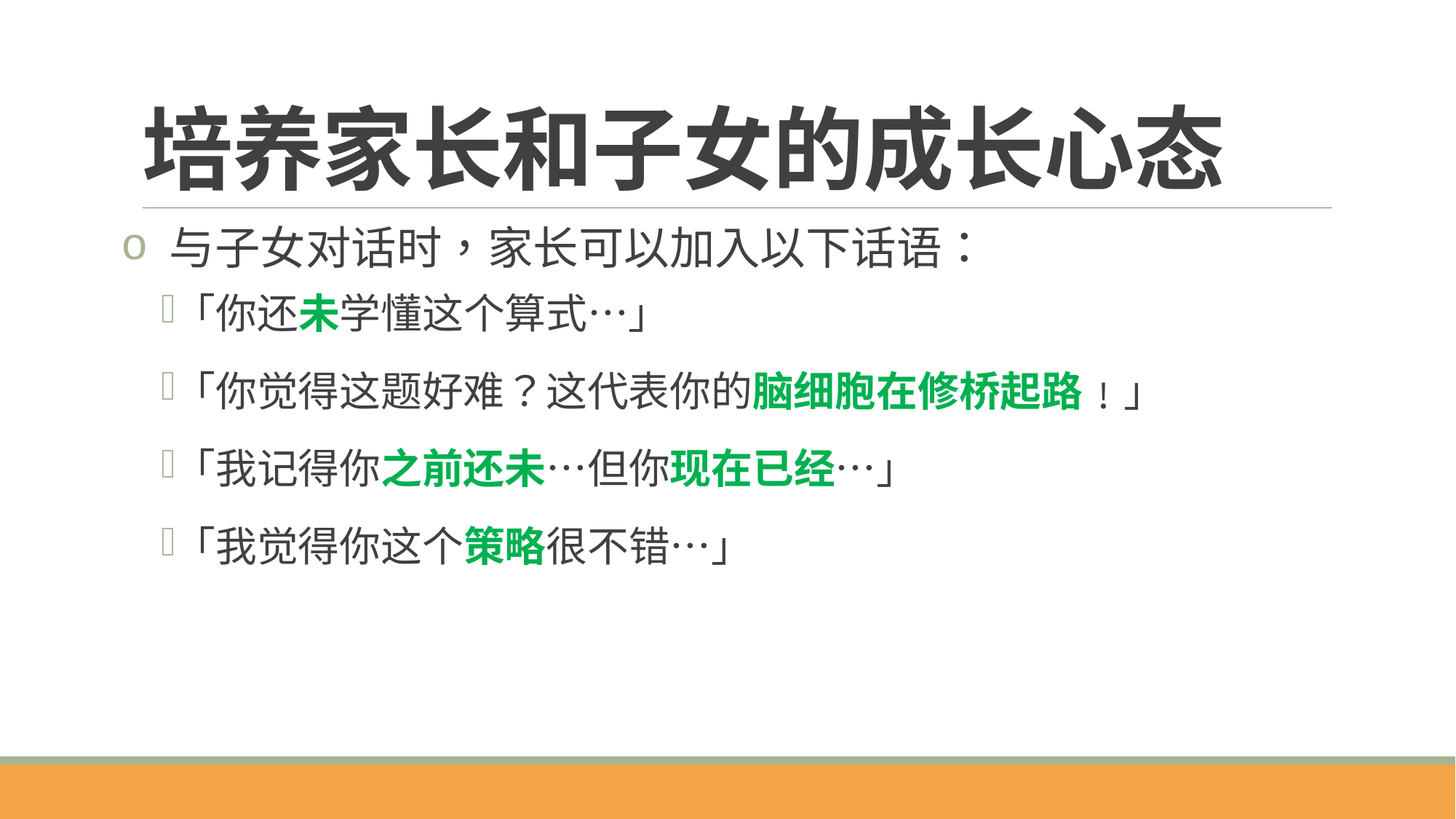

# 培养家长和子女的成长心态
 与子女对话时，家长可以加入以下话语：
「你还未学懂这个算式…」
「你觉得这题好难？这代表你的脑细胞在修桥起路﹗」
「我记得你之前还未…但你现在已经…」
「我觉得你这个策略很不错…」